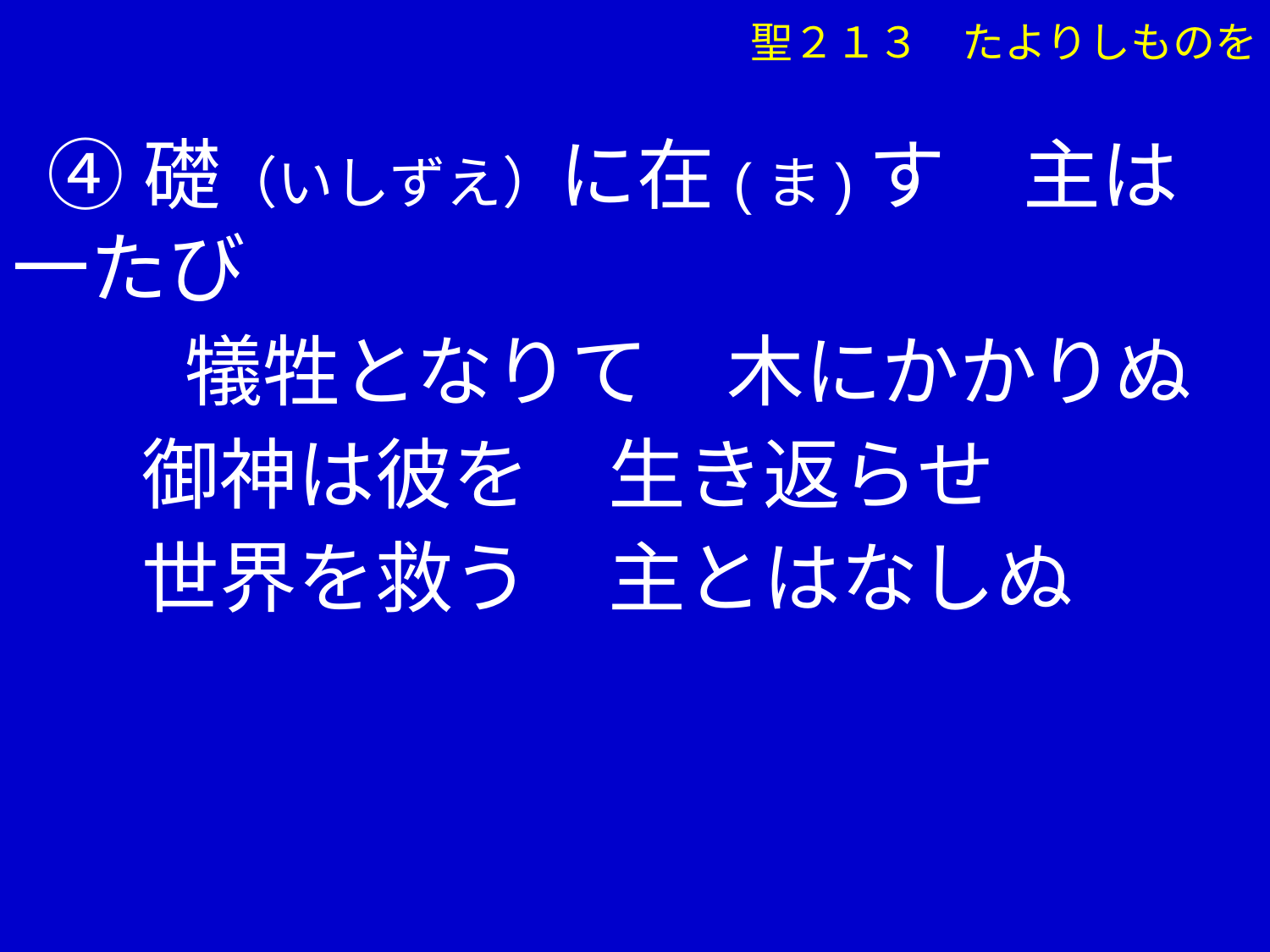

聖２１３　たよりしものを
  ④礎（いしずえ）に在(ま)す　主は一たび
　　 犠牲となりて　木にかかりぬ
　   御神は彼を　生き返らせ
　   世界を救う　主とはなしぬ